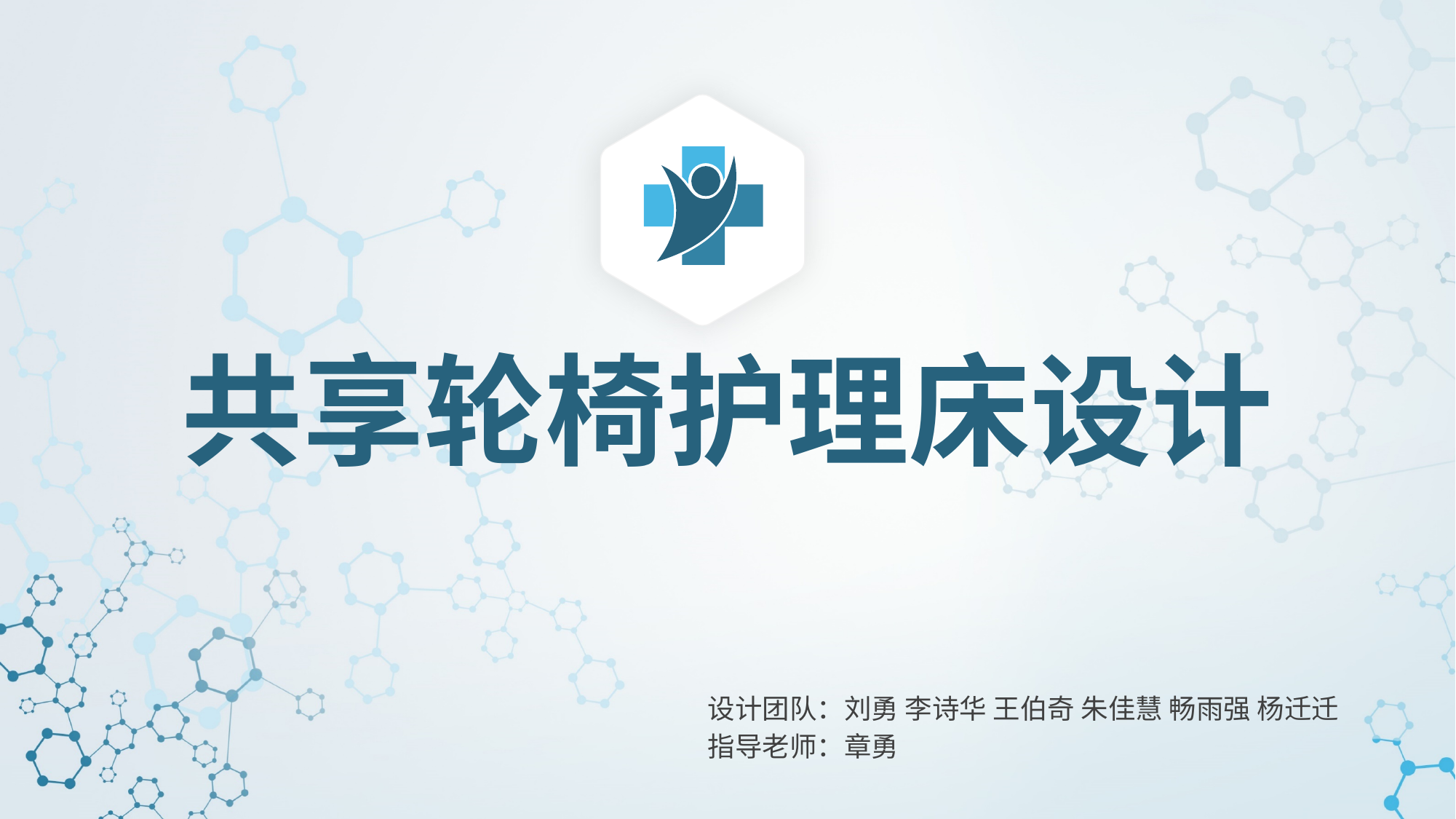

共享轮椅护理床设计
设计团队：刘勇 李诗华 王伯奇 朱佳慧 畅雨强 杨迁迁
指导老师：章勇